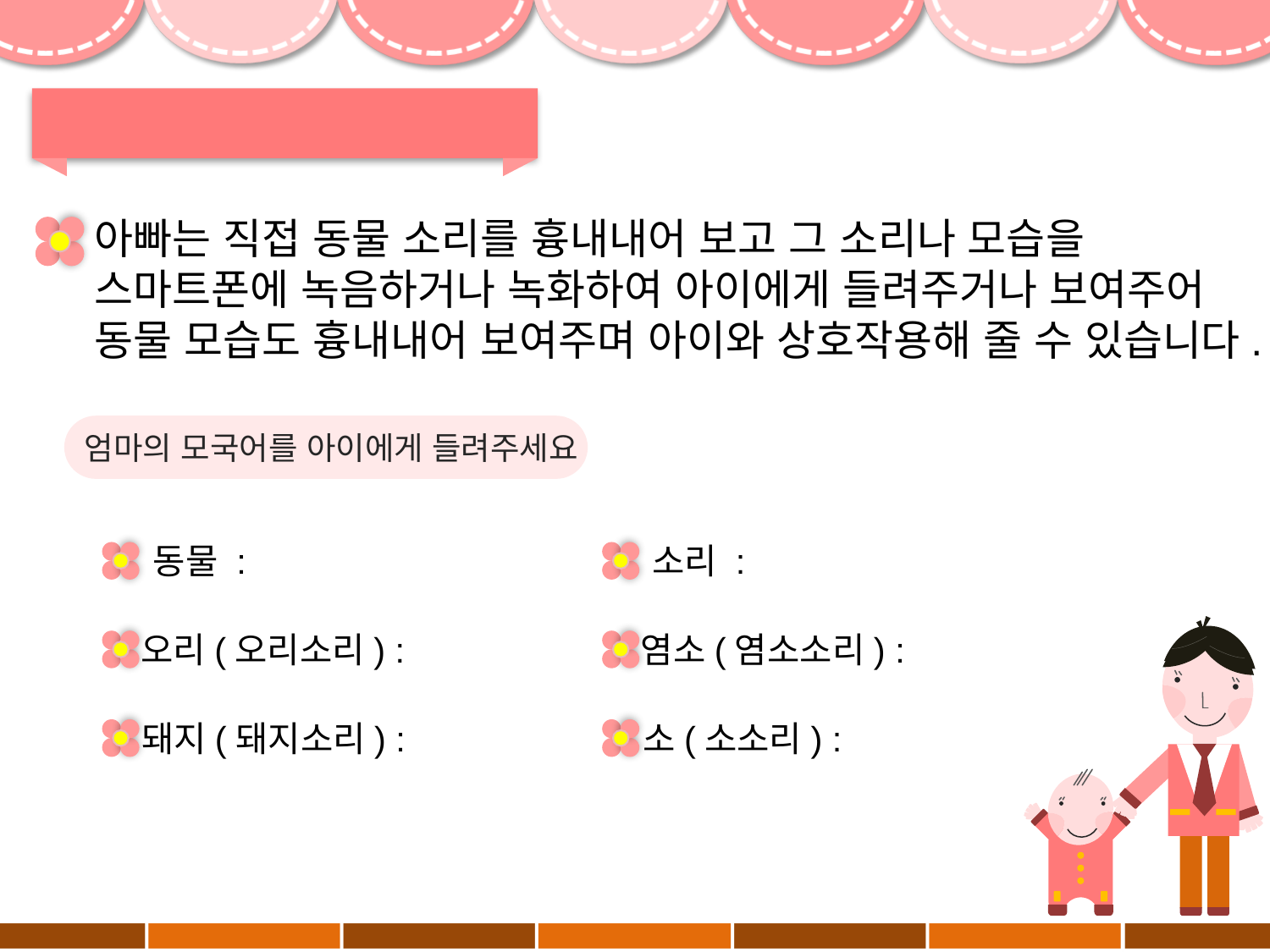

아빠는 직접 동물 소리를 흉내내어 보고 그 소리나 모습을
스마트폰에 녹음하거나 녹화하여 아이에게 들려주거나 보여주어
동물 모습도 흉내내어 보여주며 아이와 상호작용해 줄 수 있습니다.

엄마의 모국어를 아이에게 들려주세요
동물 :

소리 :

오리(오리소리) :

염소(염소소리) :

돼지(돼지소리) :

소(소소리) :